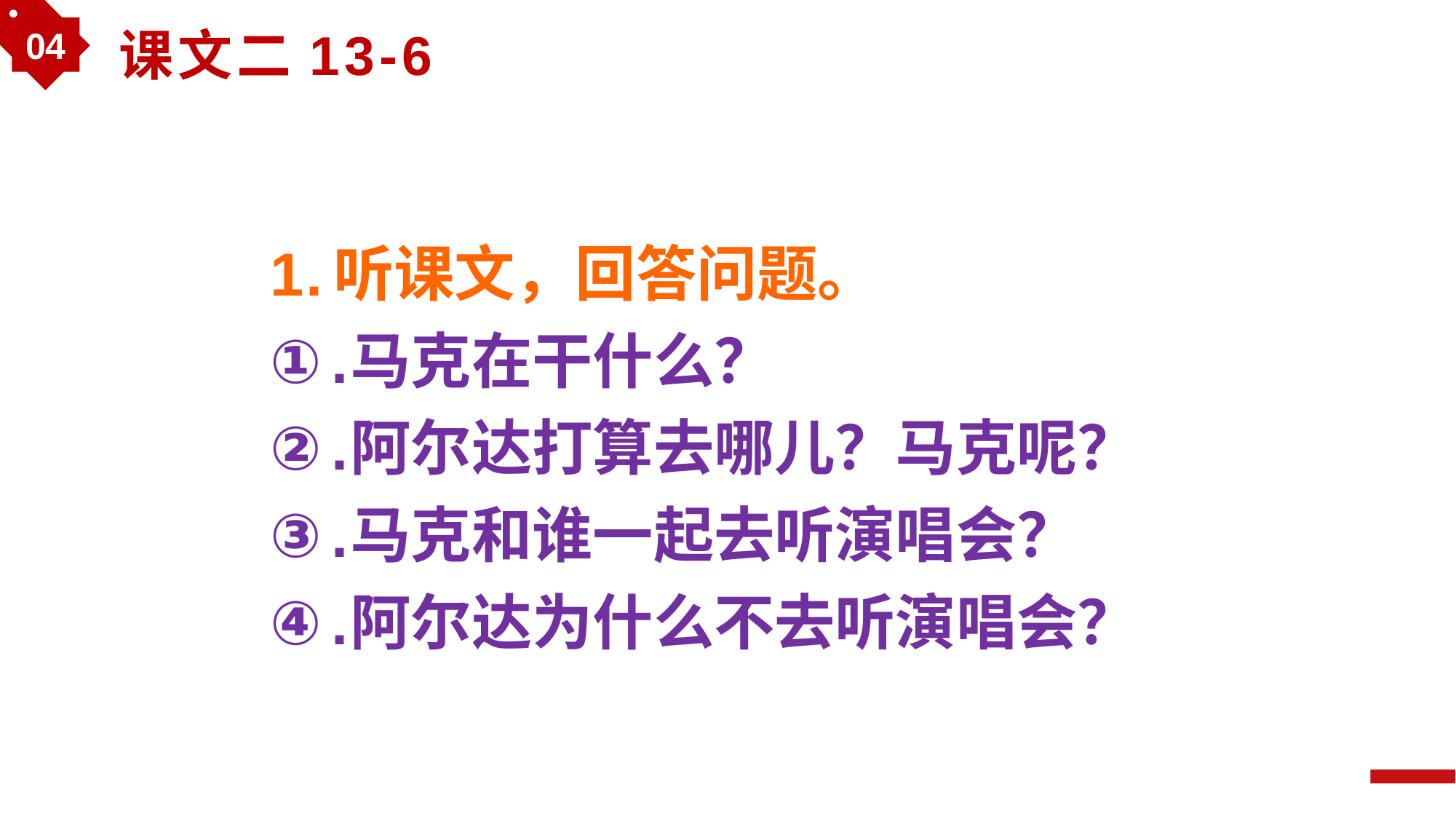

04
课文二13-6
听课文，回答问题。
马克在干什么？
阿尔达打算去哪儿？马克呢？
马克和谁一起去听演唱会？
阿尔达为什么不去听演唱会？